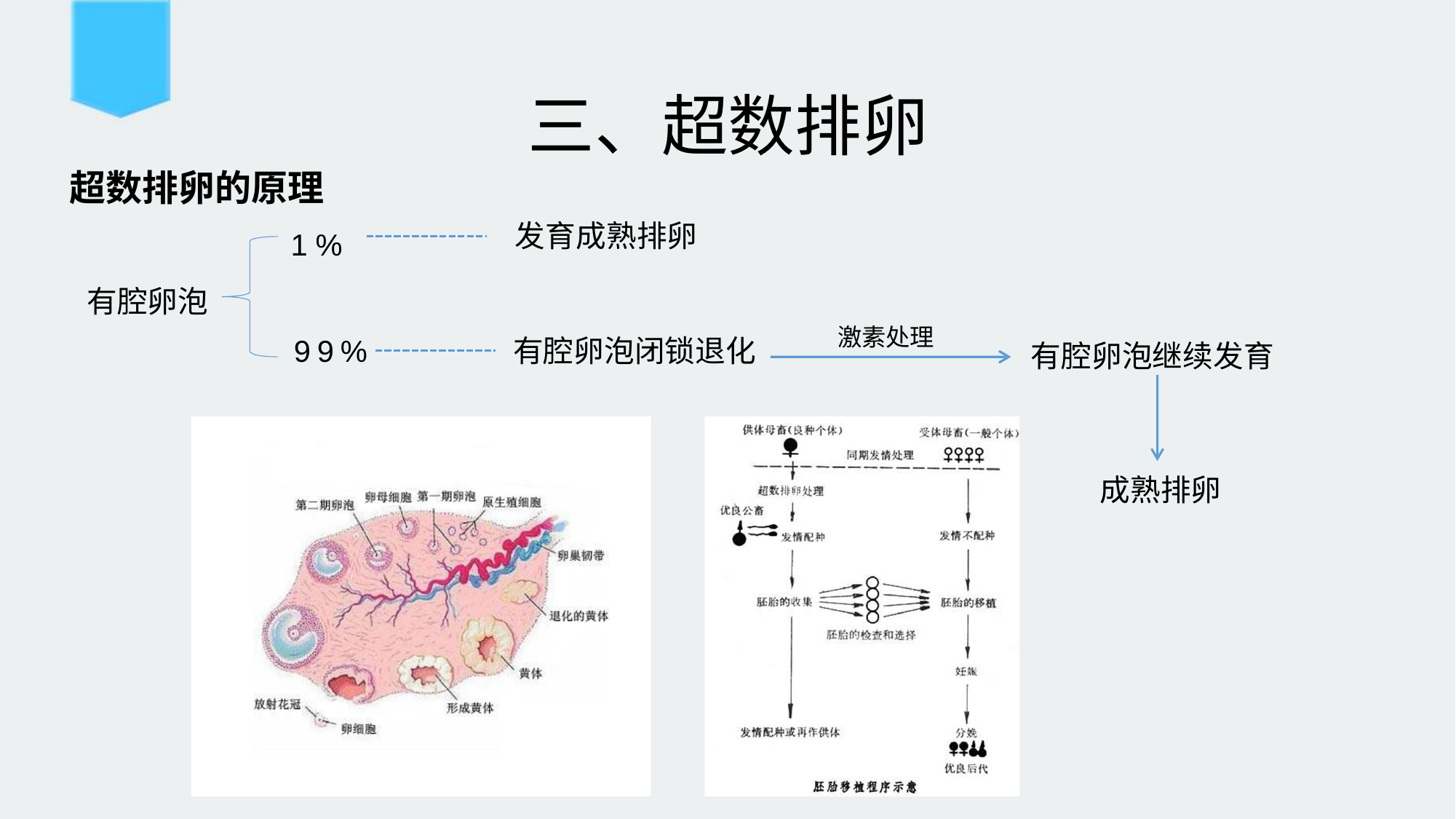

# 三、超数排卵
超数排卵的原理
1%
有腔卵泡
  	发育成熟排卵

激素处理
99%
有腔卵泡闭锁退化
有腔卵泡继续发育

成熟排卵